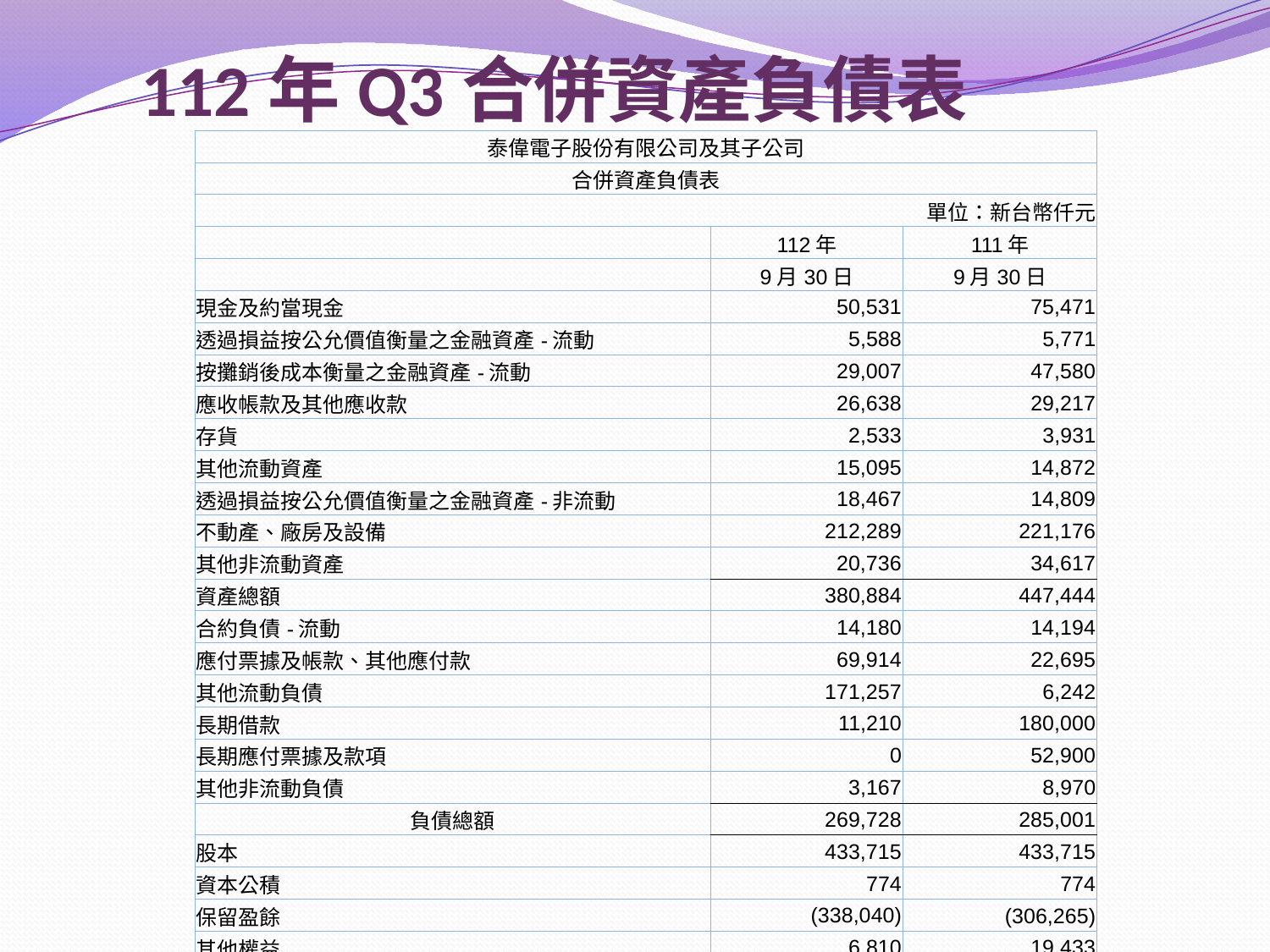

# 112年Q3合併資產負債表
| 泰偉電子股份有限公司及其子公司 |  |  |
| --- | --- | --- |
| 合併資產負債表 |  |  |
| 單位：新台幣仟元 |  |  |
|  | 112年 | 111年 |
|  | 9月30日 | 9月30日 |
| 現金及約當現金 | 50,531 | 75,471 |
| 透過損益按公允價值衡量之金融資產-流動 | 5,588 | 5,771 |
| 按攤銷後成本衡量之金融資產-流動 | 29,007 | 47,580 |
| 應收帳款及其他應收款 | 26,638 | 29,217 |
| 存貨 | 2,533 | 3,931 |
| 其他流動資產 | 15,095 | 14,872 |
| 透過損益按公允價值衡量之金融資產-非流動 | 18,467 | 14,809 |
| 不動產、廠房及設備 | 212,289 | 221,176 |
| 其他非流動資產 | 20,736 | 34,617 |
| 資產總額 | 380,884 | 447,444 |
| 合約負債-流動 | 14,180 | 14,194 |
| 應付票據及帳款、其他應付款 | 69,914 | 22,695 |
| 其他流動負債 | 171,257 | 6,242 |
| 長期借款 | 11,210 | 180,000 |
| 長期應付票據及款項 | 0 | 52,900 |
| 其他非流動負債 | 3,167 | 8,970 |
| 負債總額 | 269,728 | 285,001 |
| 股本 | 433,715 | 433,715 |
| 資本公積 | 774 | 774 |
| 保留盈餘 | (338,040) | (306,265) |
| 其他權益 | 6,810 | 19,433 |
| 非控制股權 | 7,897 | 14,786 |
| 權益總計 | 111,156 | 162,443 |
| 負債及權益總計 | 380,884 | 447,444 |